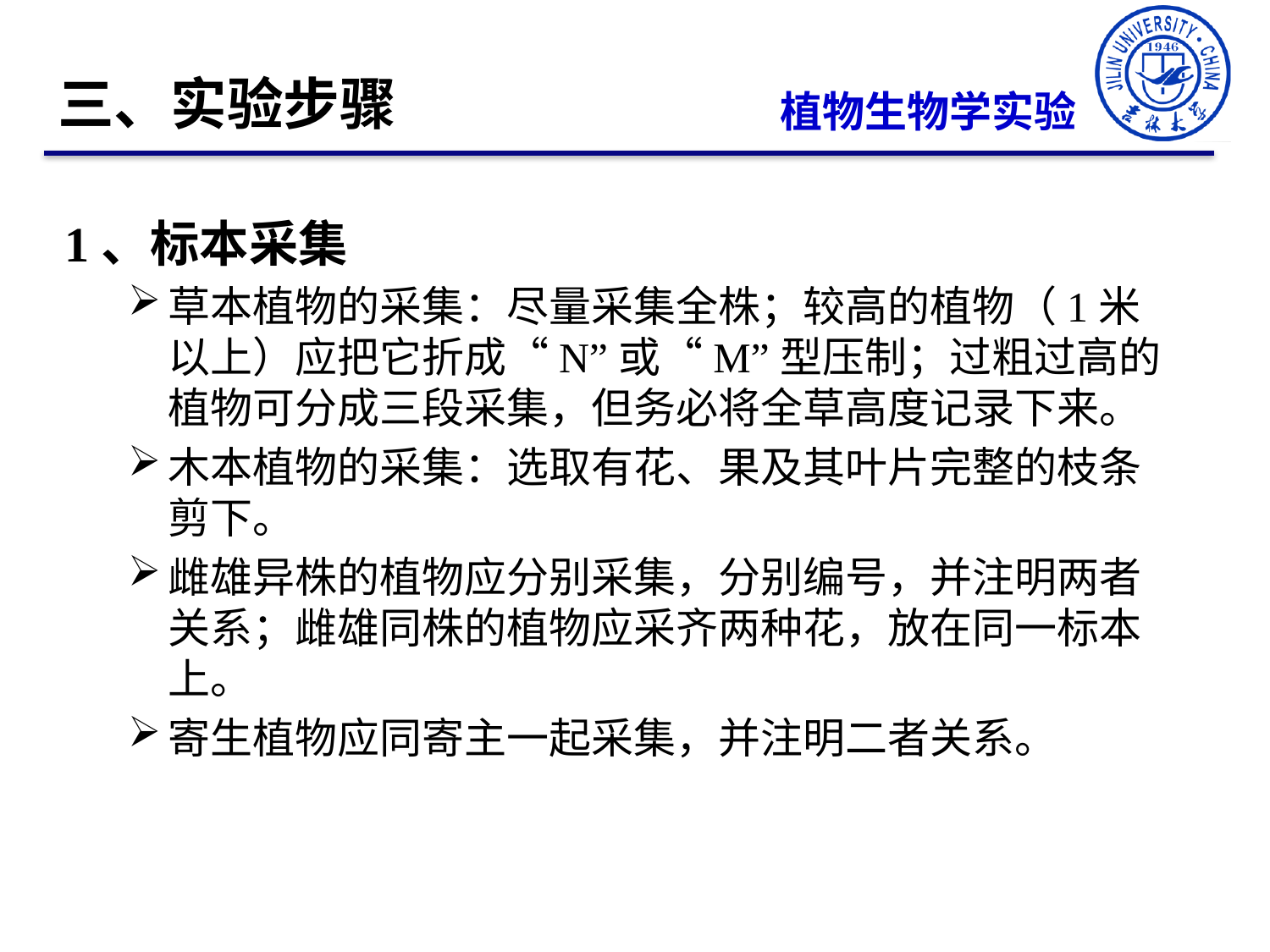

三、实验步骤
植物生物学实验
1、标本采集
草本植物的采集：尽量采集全株；较高的植物（1米以上）应把它折成“N”或“M”型压制；过粗过高的植物可分成三段采集，但务必将全草高度记录下来。
木本植物的采集：选取有花、果及其叶片完整的枝条剪下。
雌雄异株的植物应分别采集，分别编号，并注明两者关系；雌雄同株的植物应采齐两种花，放在同一标本上。
寄生植物应同寄主一起采集，并注明二者关系。